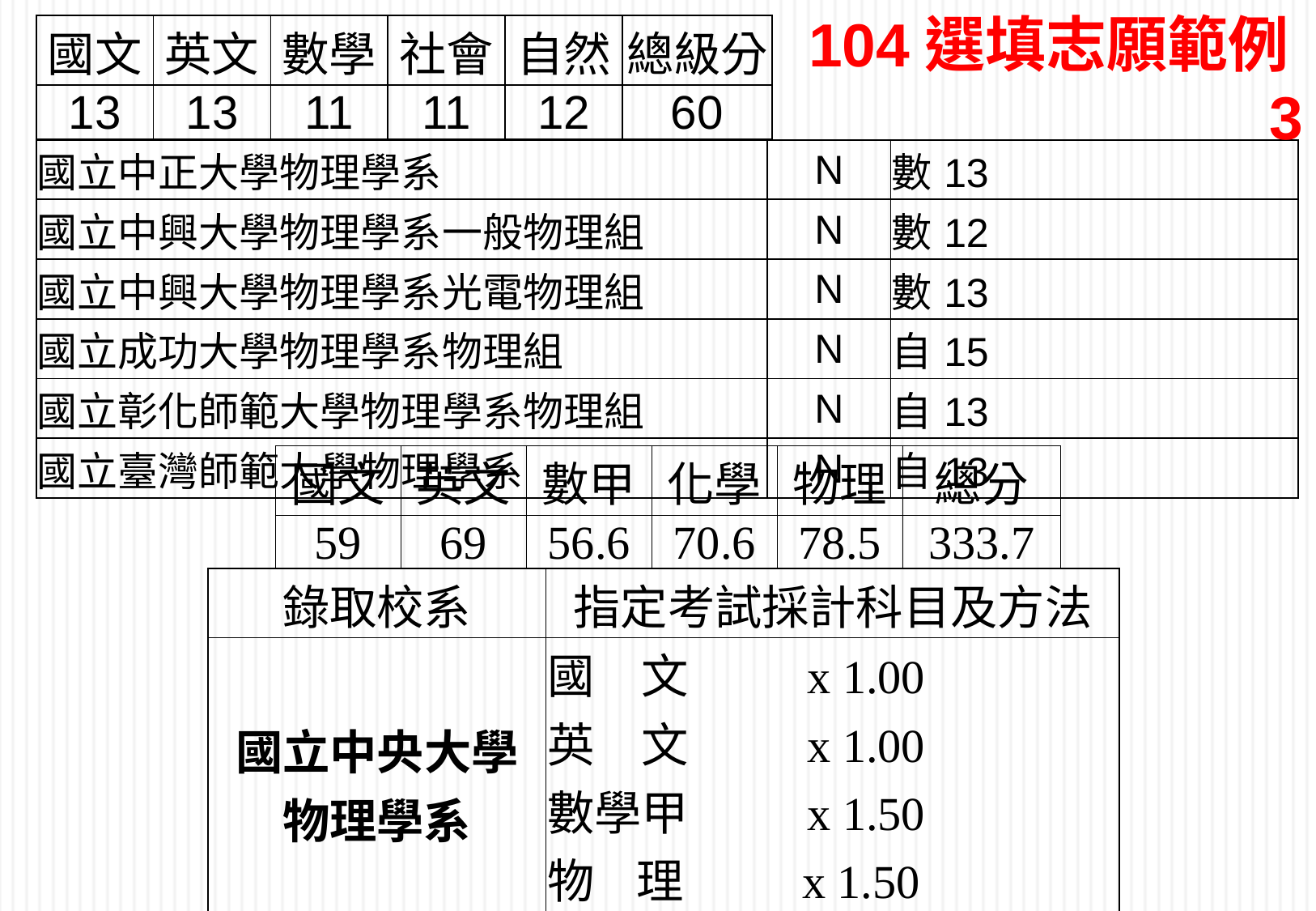

104選填志願範例3
| 國文 | 英文 | 數學 | 社會 | 自然 | 總級分 |
| --- | --- | --- | --- | --- | --- |
| 13 | 13 | 11 | 11 | 12 | 60 |
| 國立中正大學物理學系 | N | 數13 |
| --- | --- | --- |
| 國立中興大學物理學系一般物理組 | N | 數12 |
| 國立中興大學物理學系光電物理組 | N | 數13 |
| 國立成功大學物理學系物理組 | N | 自15 |
| 國立彰化師範大學物理學系物理組 | N | 自13 |
| 國立臺灣師範大學物理學系 | N | 自13 |
| 國文 | 英文 | 數甲 | 化學 | 物理 | 總分 |
| --- | --- | --- | --- | --- | --- |
| 59 | 69 | 56.6 | 70.6 | 78.5 | 333.7 |
| 錄取校系 | 指定考試採計科目及方法 |
| --- | --- |
| 國立中央大學 物理學系 | 國　文　　 x 1.00 英　文　　 x 1.00 數學甲　　 x 1.50 物 理　　 x 1.50 化 學　　 x 1.00 |